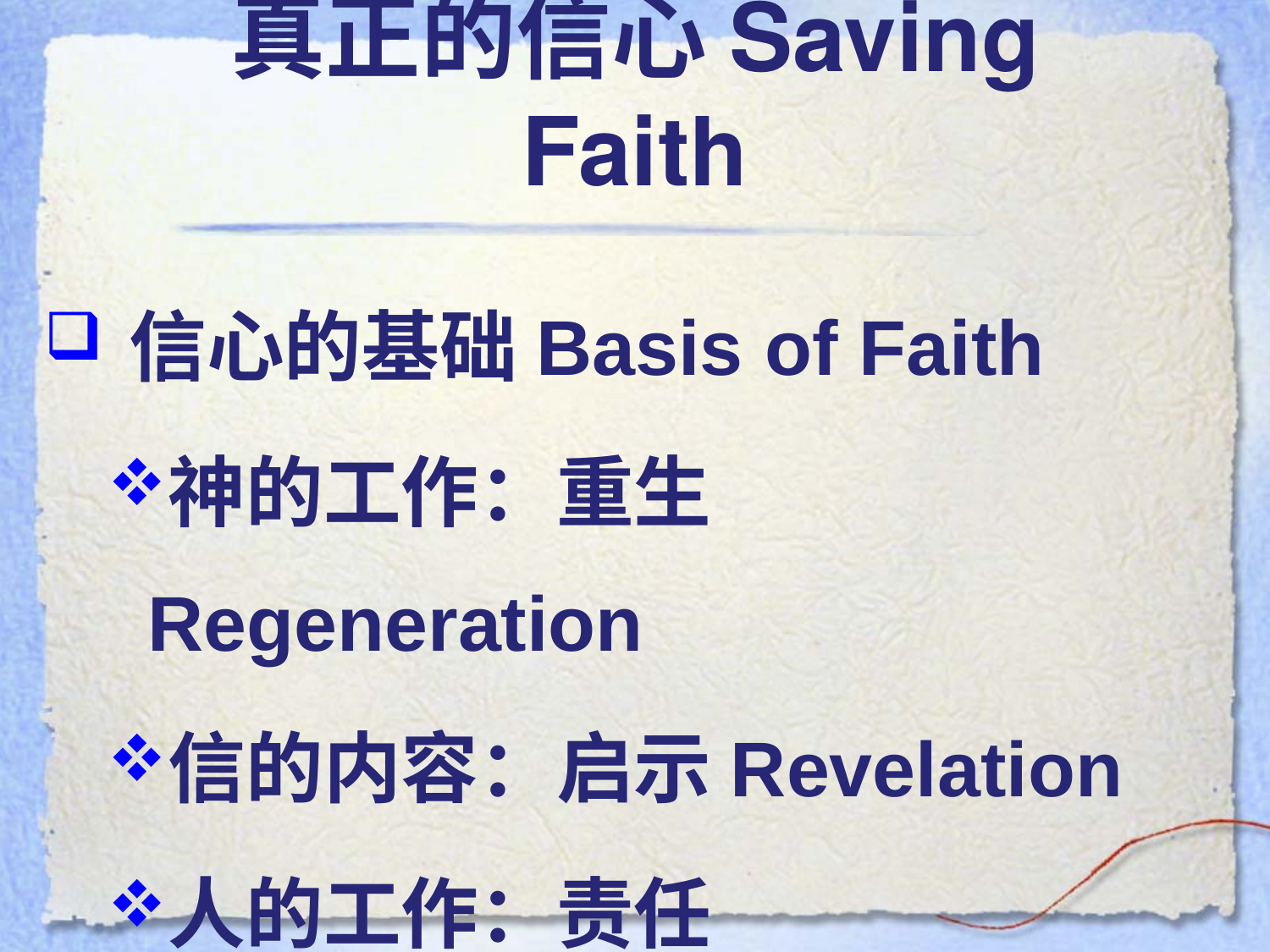

# 真正的信心Saving Faith
信心的基础Basis of Faith
神的工作：重生Regeneration
信的内容：启示Revelation
人的工作：责任Responsibility